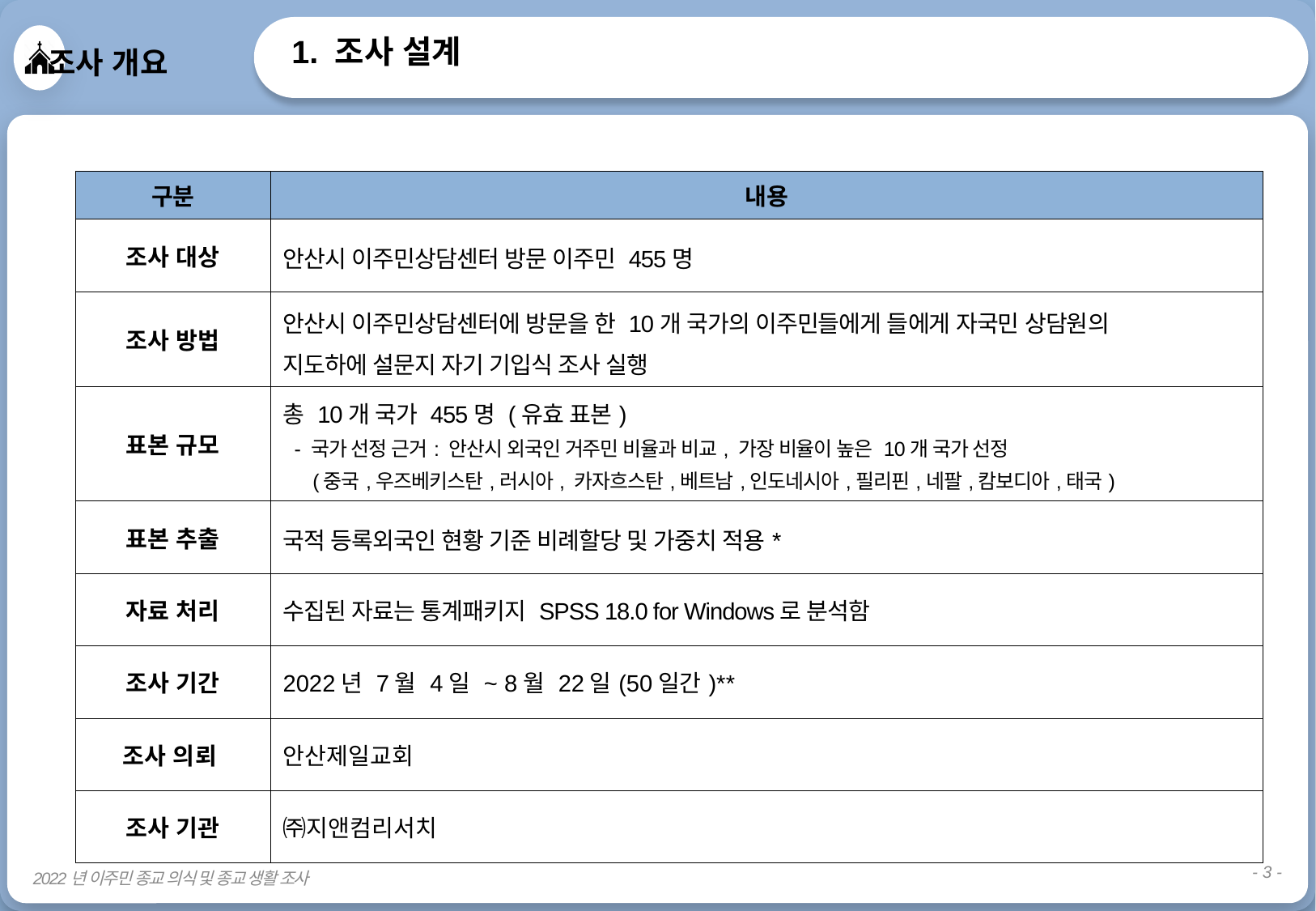

1. 조사 설계
조사 개요
| 구분 | 내용 |
| --- | --- |
| 조사 대상 | 안산시 이주민상담센터 방문 이주민 455명 |
| 조사 방법 | 안산시 이주민상담센터에 방문을 한 10개 국가의 이주민들에게 들에게 자국민 상담원의 지도하에 설문지 자기 기입식 조사 실행 |
| 표본 규모 | 총 10개 국가 455명 (유효 표본) - 국가 선정 근거: 안산시 외국인 거주민 비율과 비교, 가장 비율이 높은 10개 국가 선정 (중국,우즈베키스탄,러시아, 카자흐스탄,베트남,인도네시아,필리핀,네팔,캄보디아,태국) |
| 표본 추출 | 국적 등록외국인 현황 기준 비례할당 및 가중치 적용\* |
| 자료 처리 | 수집된 자료는 통계패키지 SPSS 18.0 for Windows로 분석함 |
| 조사 기간 | 2022년 7월 4일 ~ 8월 22일(50일간)\*\* |
| 조사 의뢰 | 안산제일교회 |
| 조사 기관 | ㈜지앤컴리서치 |